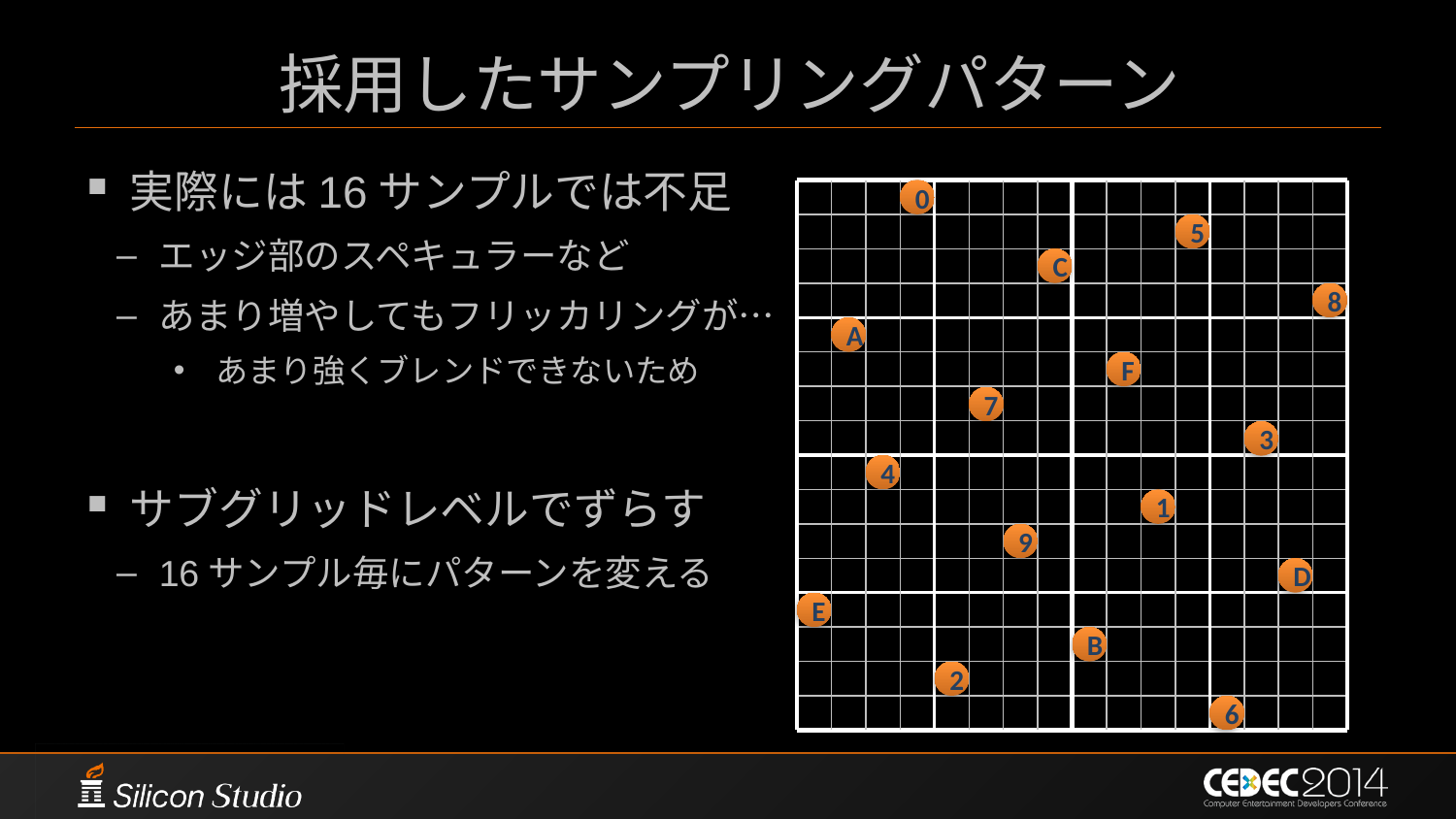

# 採用したサンプリングパターン
実際には16サンプルでは不足
エッジ部のスペキュラーなど
あまり増やしてもフリッカリングが…
あまり強くブレンドできないため

サブグリッドレベルでずらす
16サンプル毎にパターンを変える
0
5
C
8
A
F
7
3
4
1
9
D
E
B
2
6